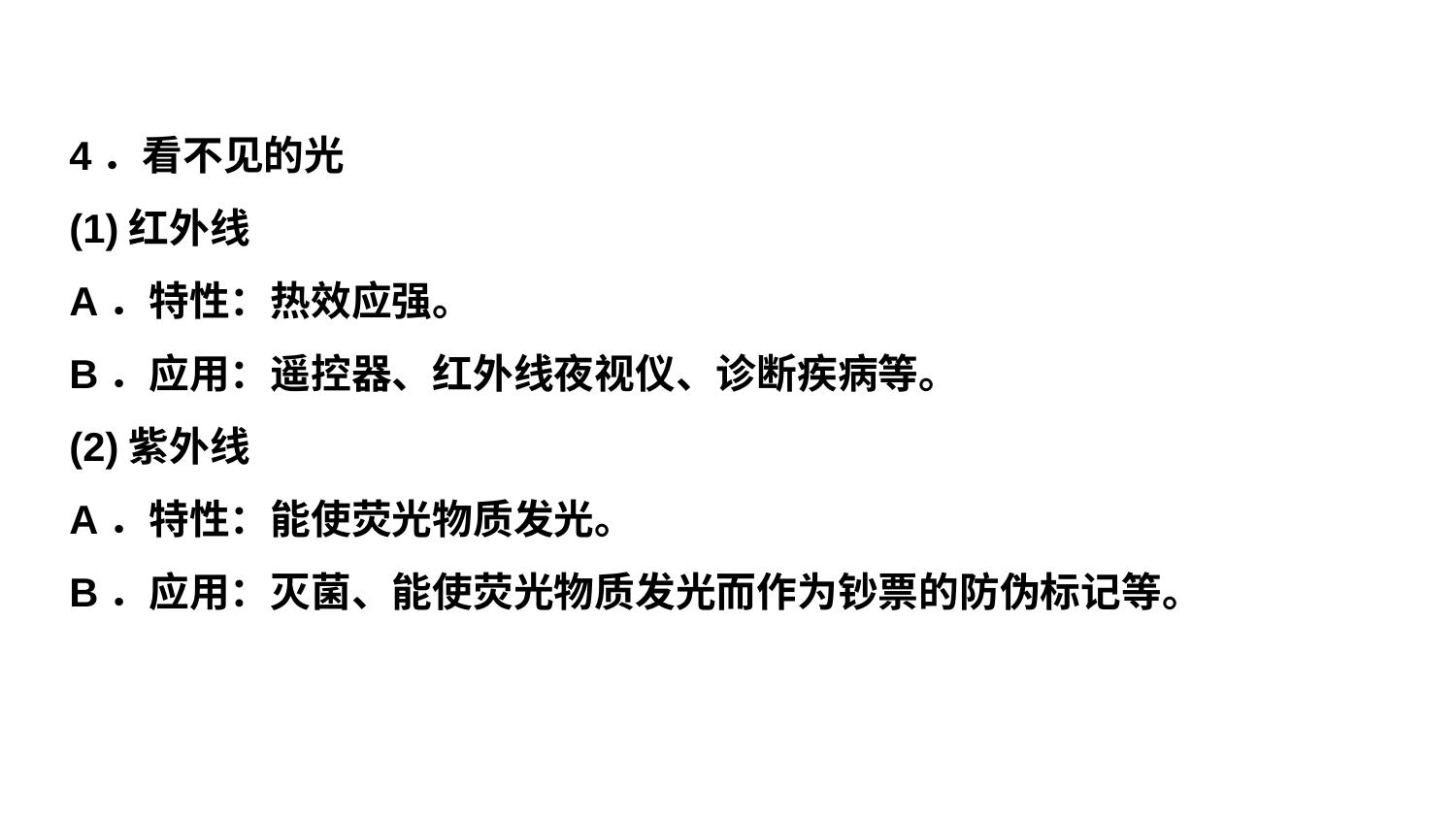

4．看不见的光
(1)红外线
A．特性：热效应强。
B．应用：遥控器、红外线夜视仪、诊断疾病等。
(2)紫外线
A．特性：能使荧光物质发光。
B．应用：灭菌、能使荧光物质发光而作为钞票的防伪标记等。